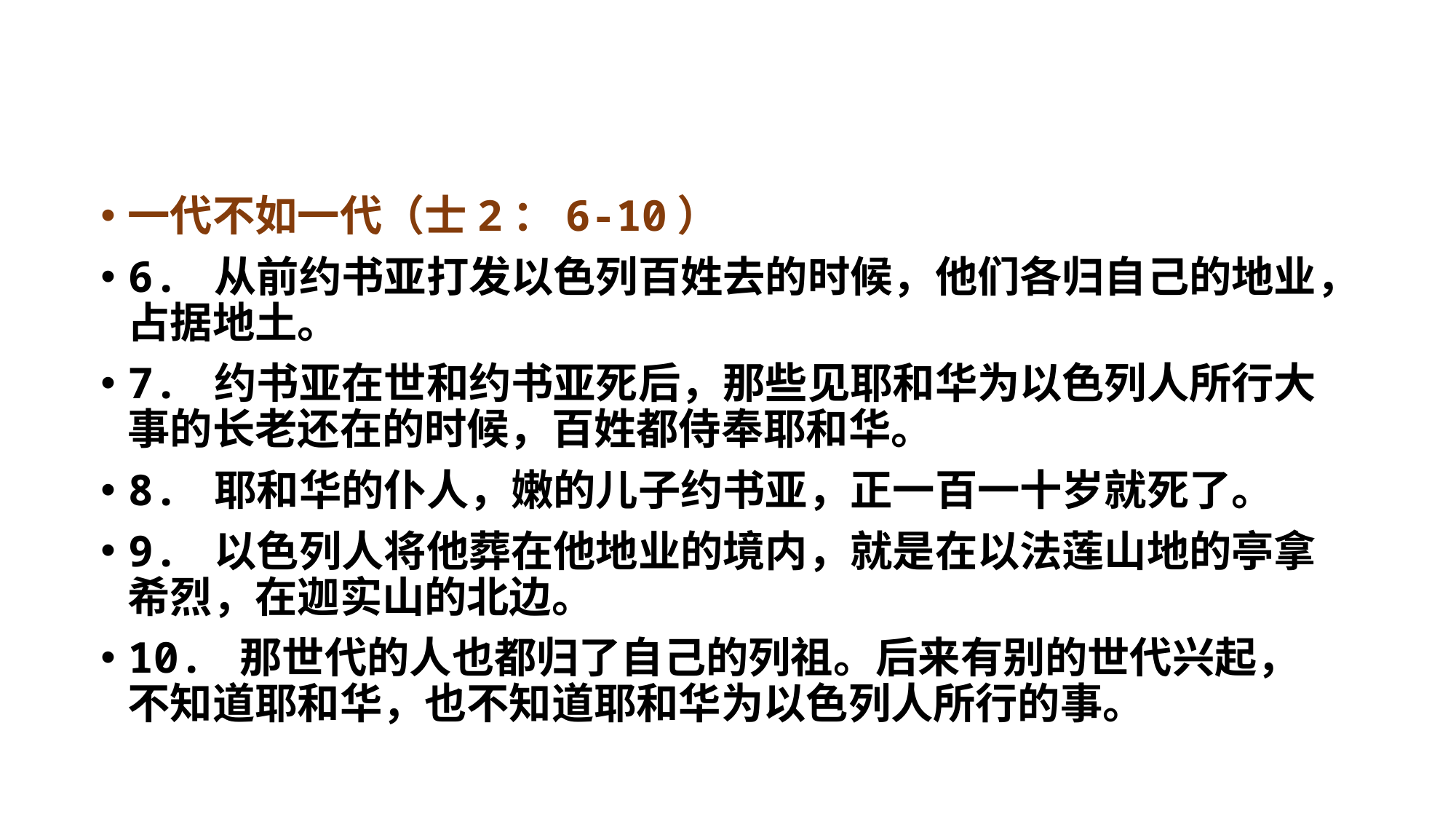

一代不如一代（士2：6-10）
6. 从前约书亚打发以色列百姓去的时候，他们各归自己的地业，占据地土。
7. 约书亚在世和约书亚死后，那些见耶和华为以色列人所行大事的长老还在的时候，百姓都侍奉耶和华。
8. 耶和华的仆人，嫩的儿子约书亚，正一百一十岁就死了。
9. 以色列人将他葬在他地业的境内，就是在以法莲山地的亭拿希烈，在迦实山的北边。
10. 那世代的人也都归了自己的列祖。后来有别的世代兴起，不知道耶和华，也不知道耶和华为以色列人所行的事。